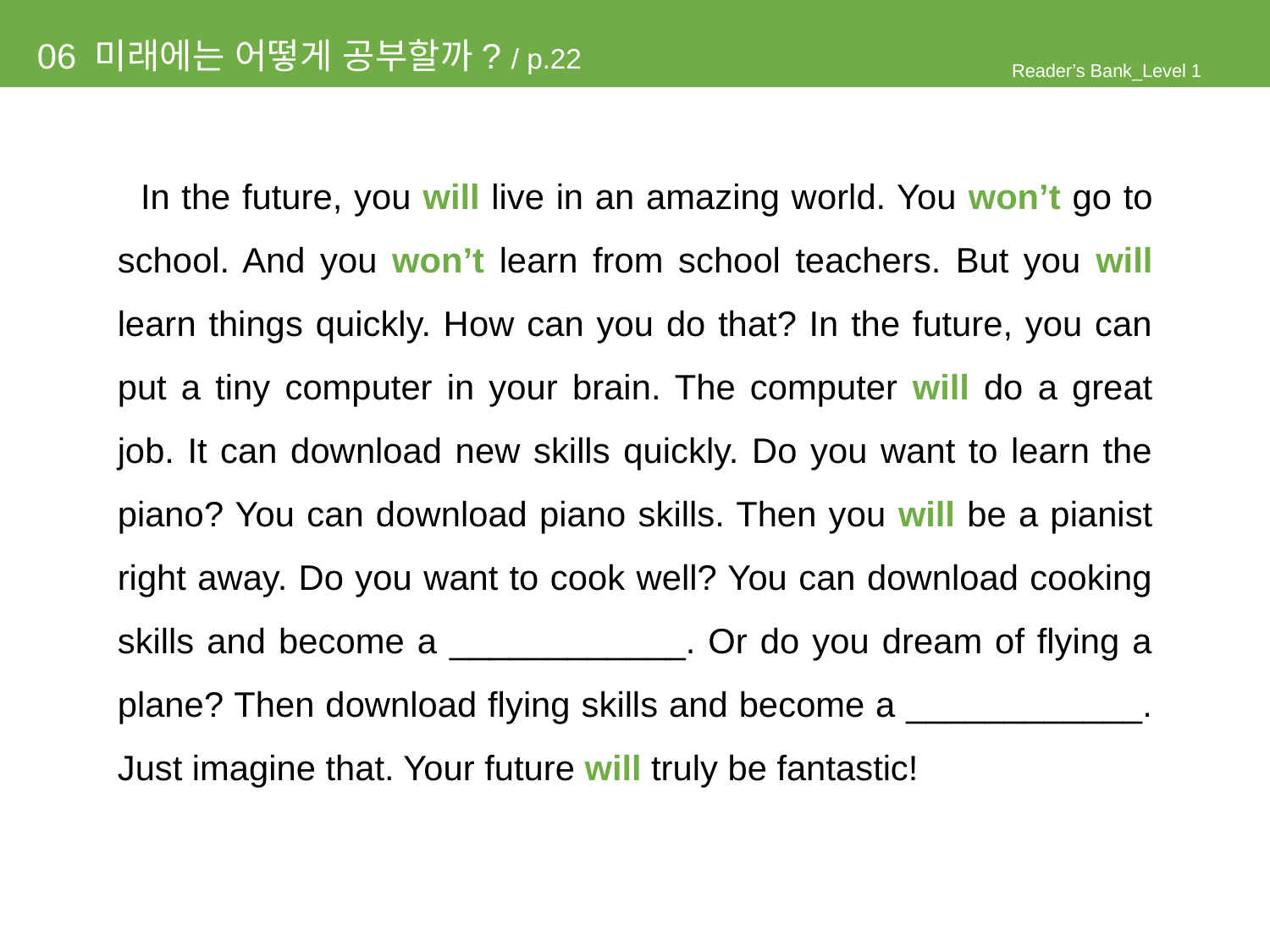

# 06 미래에는 어떻게 공부할까? / p.22
Reader’s Bank_Level 1

  In the future, you will live in an amazing world. You won’t go to school. And you won’t learn from school teachers. But you will learn things quickly. How can you do that? In the future, you can put a tiny computer in your brain. The computer will do a great job. It can download new skills quickly. Do you want to learn the piano? You can download piano skills. Then you will be a pianist right away. Do you want to cook well? You can download cooking skills and become a ____________. Or do you dream of flying a plane? Then download flying skills and become a ____________. Just imagine that. Your future will truly be fantastic!